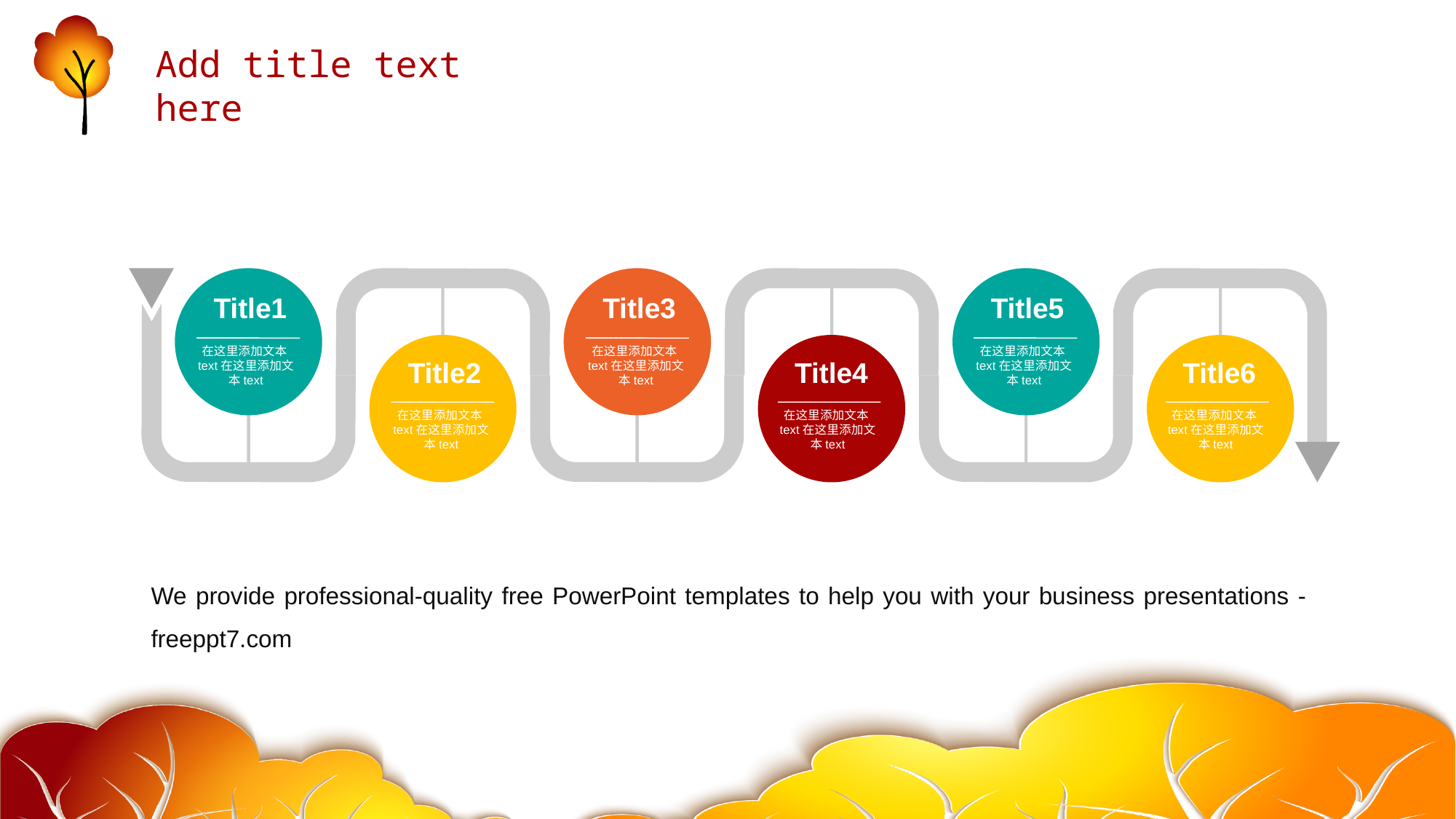

点击添加文本
点击添加文本
点击添加文本

Title1
Title3
Title5

在这里添加文本text在这里添加文本text
在这里添加文本text在这里添加文本text
在这里添加文本text在这里添加文本text
Title2
Title4
Title6

在这里添加文本text在这里添加文本text
在这里添加文本text在这里添加文本text
在这里添加文本text在这里添加文本text

点击添加文本
点击添加文本
点击添加文本
We provide professional-quality free PowerPoint templates to help you with your business presentations - freeppt7.com